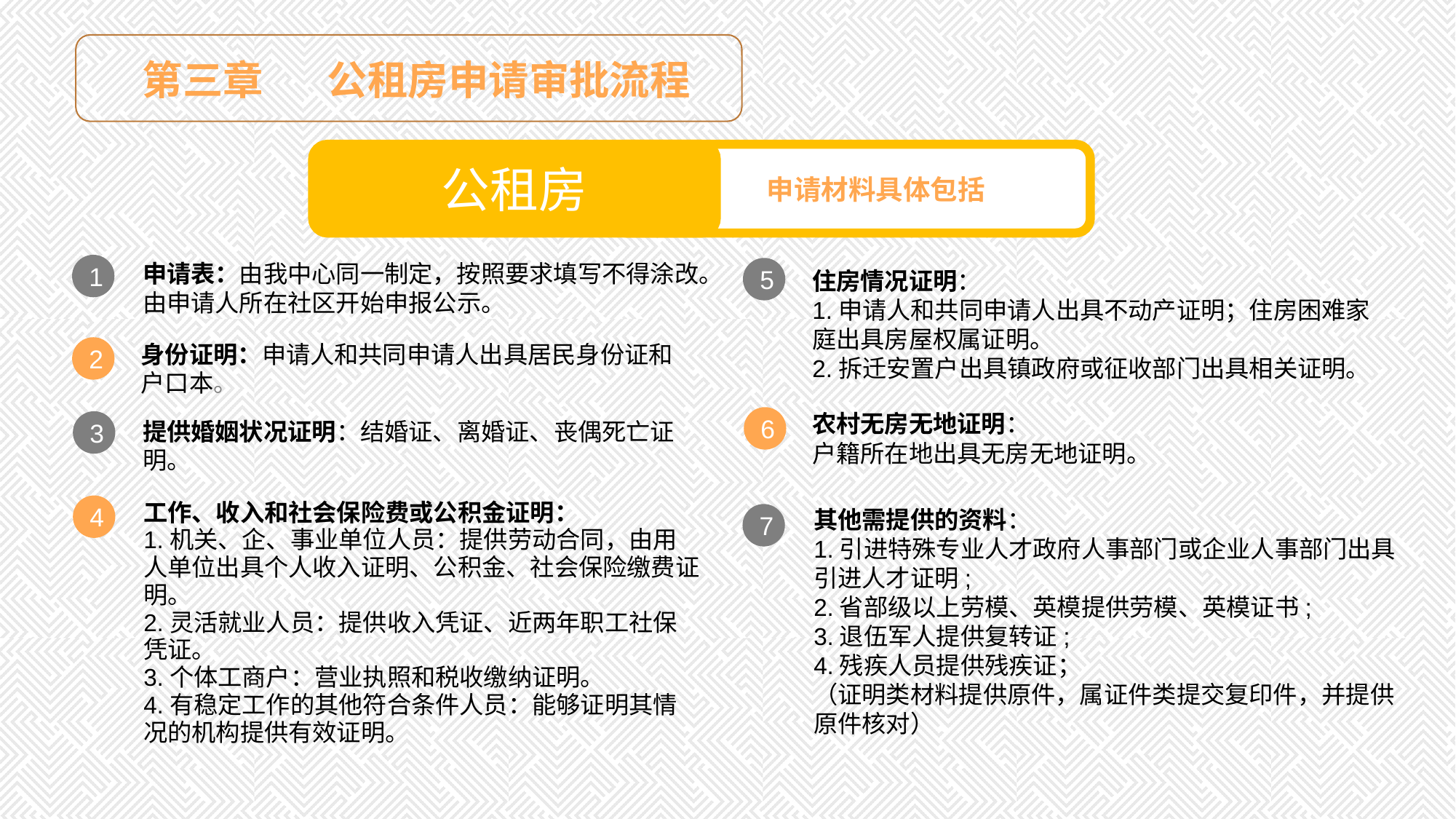

第三章       公租房申请审批流程
公租房
       申请材料具体包括
申请表：由我中心同一制定，按照要求填写不得涂改。由申请人所在社区开始申报公示。
1
住房情况证明：
1.申请人和共同申请人出具不动产证明；住房困难家庭出具房屋权属证明。
2.拆迁安置户出具镇政府或征收部门出具相关证明。
5
身份证明：申请人和共同申请人出具居民身份证和户口本。
2

农村无房无地证明：
户籍所在地出具无房无地证明。
提供婚姻状况证明：结婚证、离婚证、丧偶死亡证明。
6
3
工作、收入和社会保险费或公积金证明：
1.机关、企、事业单位人员：提供劳动合同，由用人单位出具个人收入证明、公积金、社会保险缴费证明。
2.灵活就业人员：提供收入凭证、近两年职工社保凭证。
3.个体工商户：营业执照和税收缴纳证明。
4.有稳定工作的其他符合条件人员：能够证明其情况的机构提供有效证明。
其他需提供的资料：
1.引进特殊专业人才政府人事部门或企业人事部门出具引进人才证明;
2.省部级以上劳模、英模提供劳模、英模证书;
3.退伍军人提供复转证;
4.残疾人员提供残疾证；
（证明类材料提供原件，属证件类提交复印件，并提供原件核对）
4
7